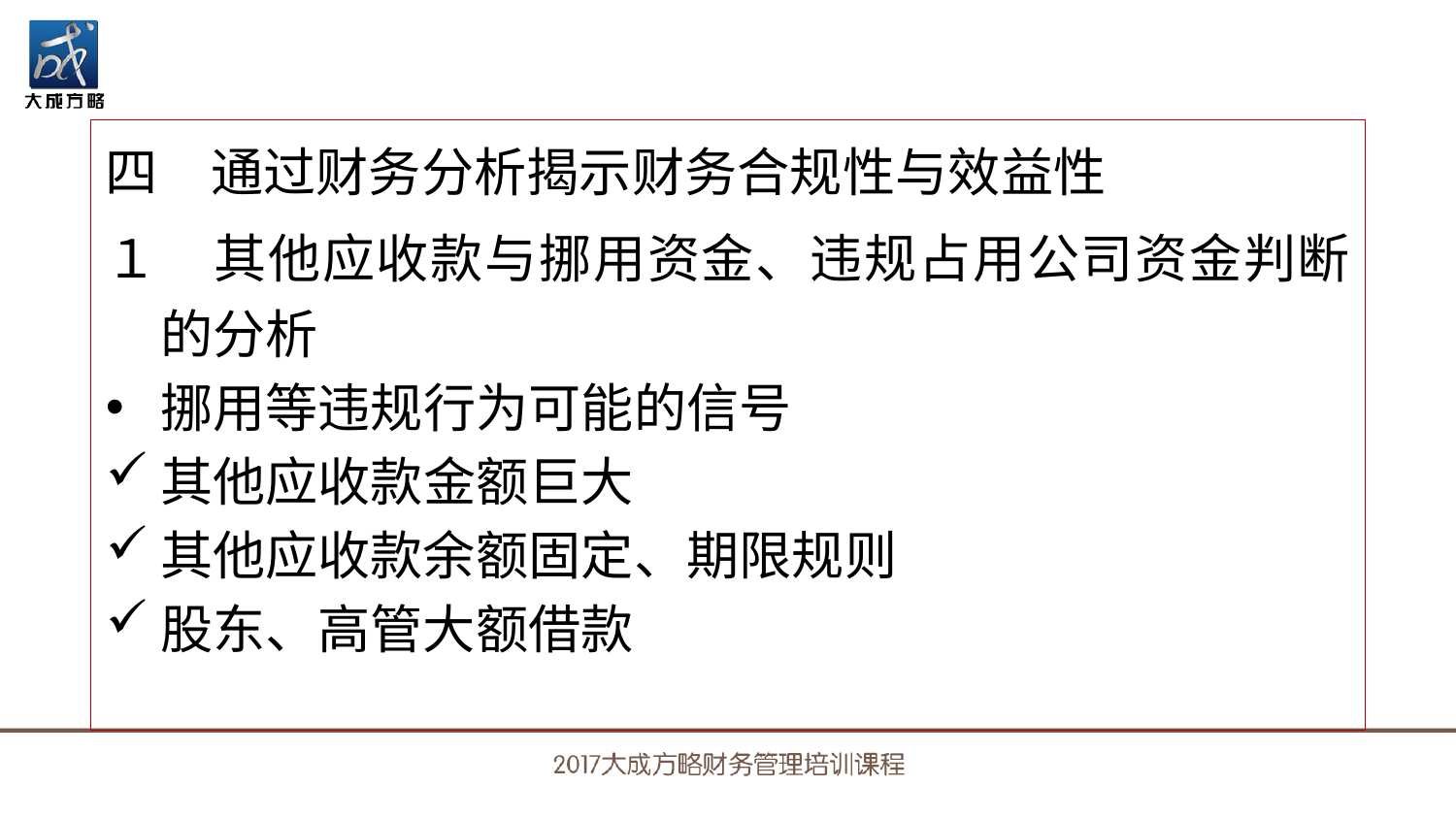

四　通过财务分析揭示财务合规性与效益性
１　其他应收款与挪用资金、违规占用公司资金判断的分析
挪用等违规行为可能的信号
其他应收款金额巨大
其他应收款余额固定、期限规则
股东、高管大额借款